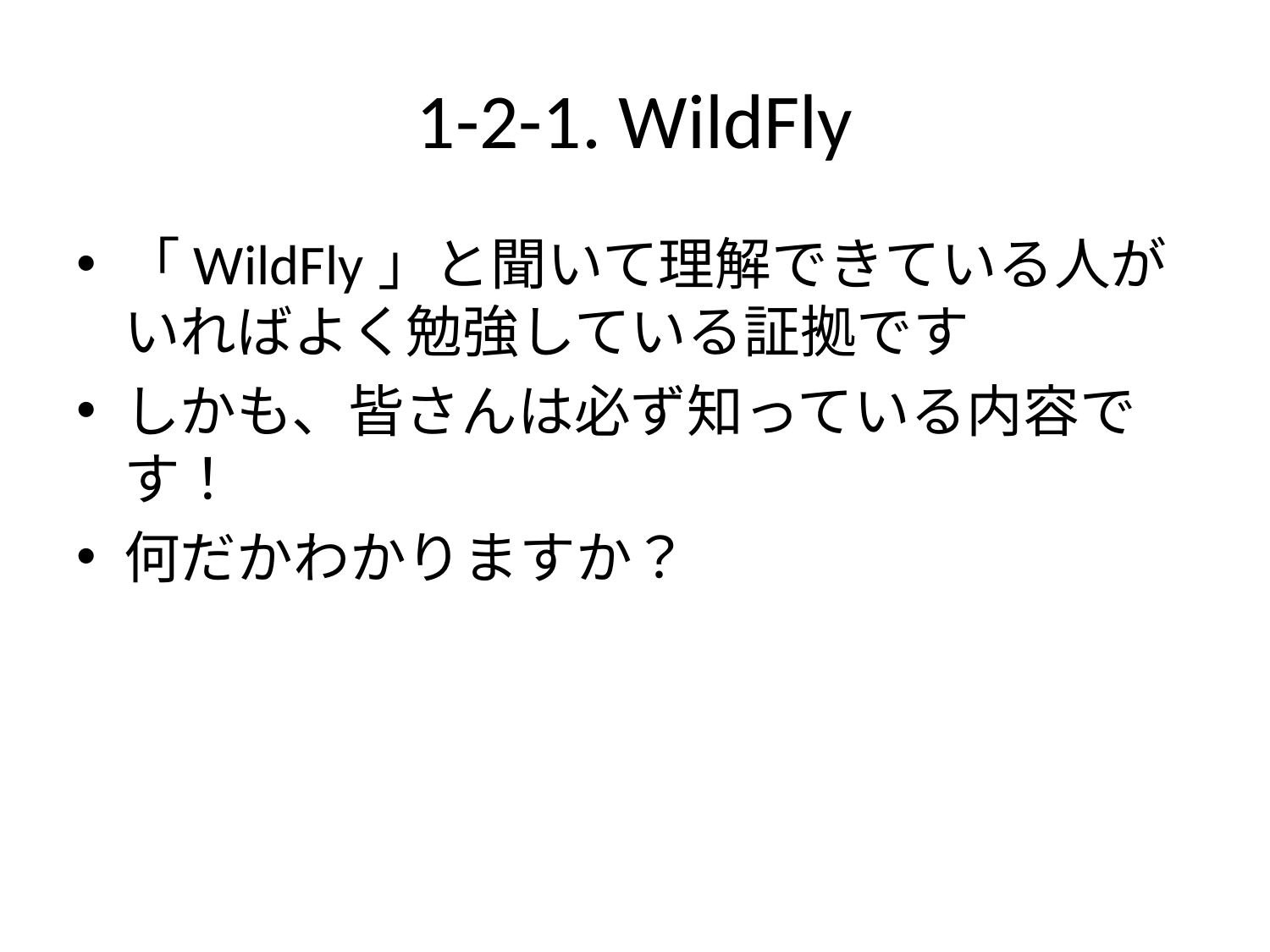

# 1-2-1. WildFly
「WildFly」と聞いて理解できている人がいればよく勉強している証拠です
しかも、皆さんは必ず知っている内容です！
何だかわかりますか？